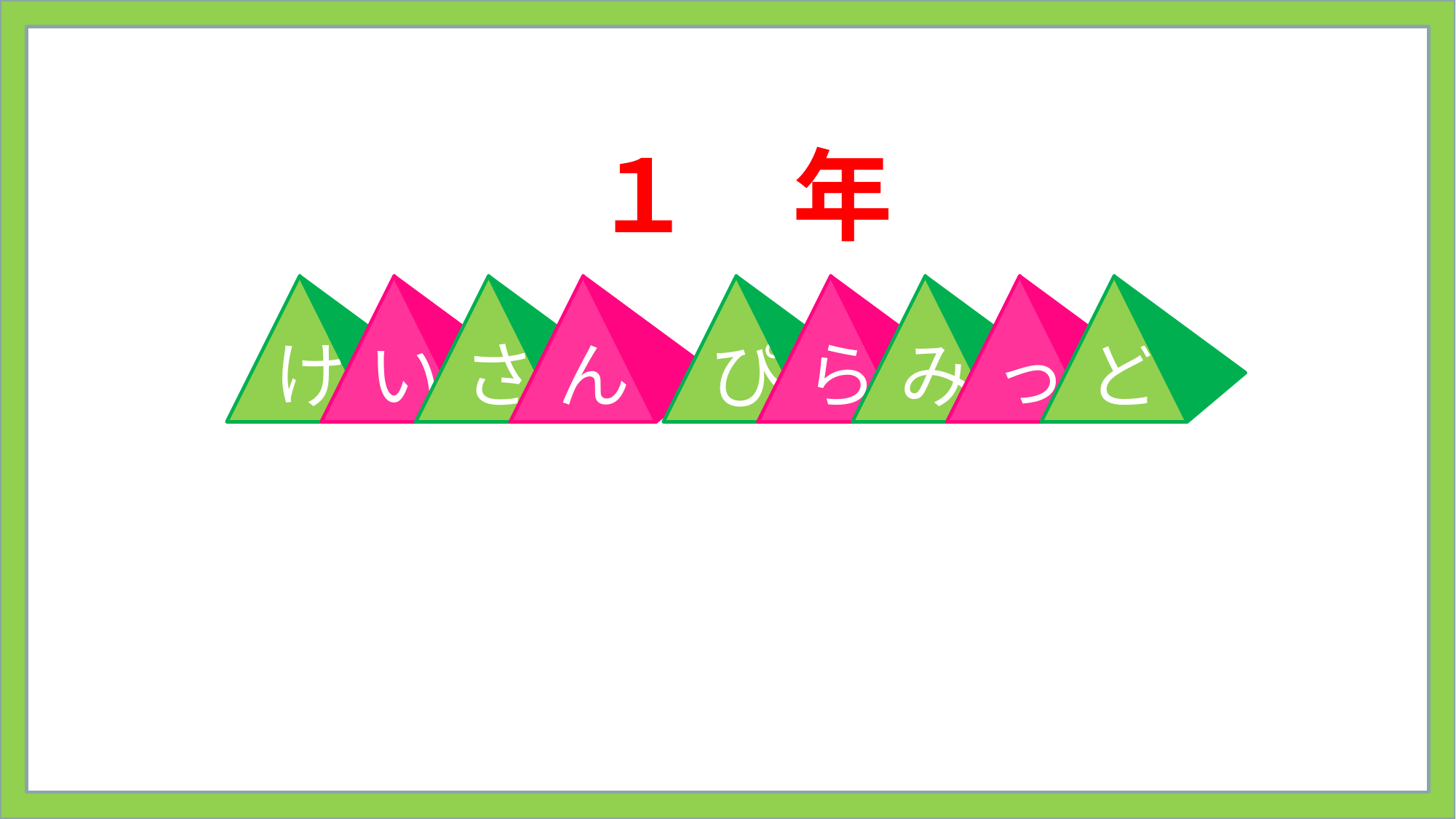

# １　年

け

い

さ

ん

ぴ

ら

み

っ

ど